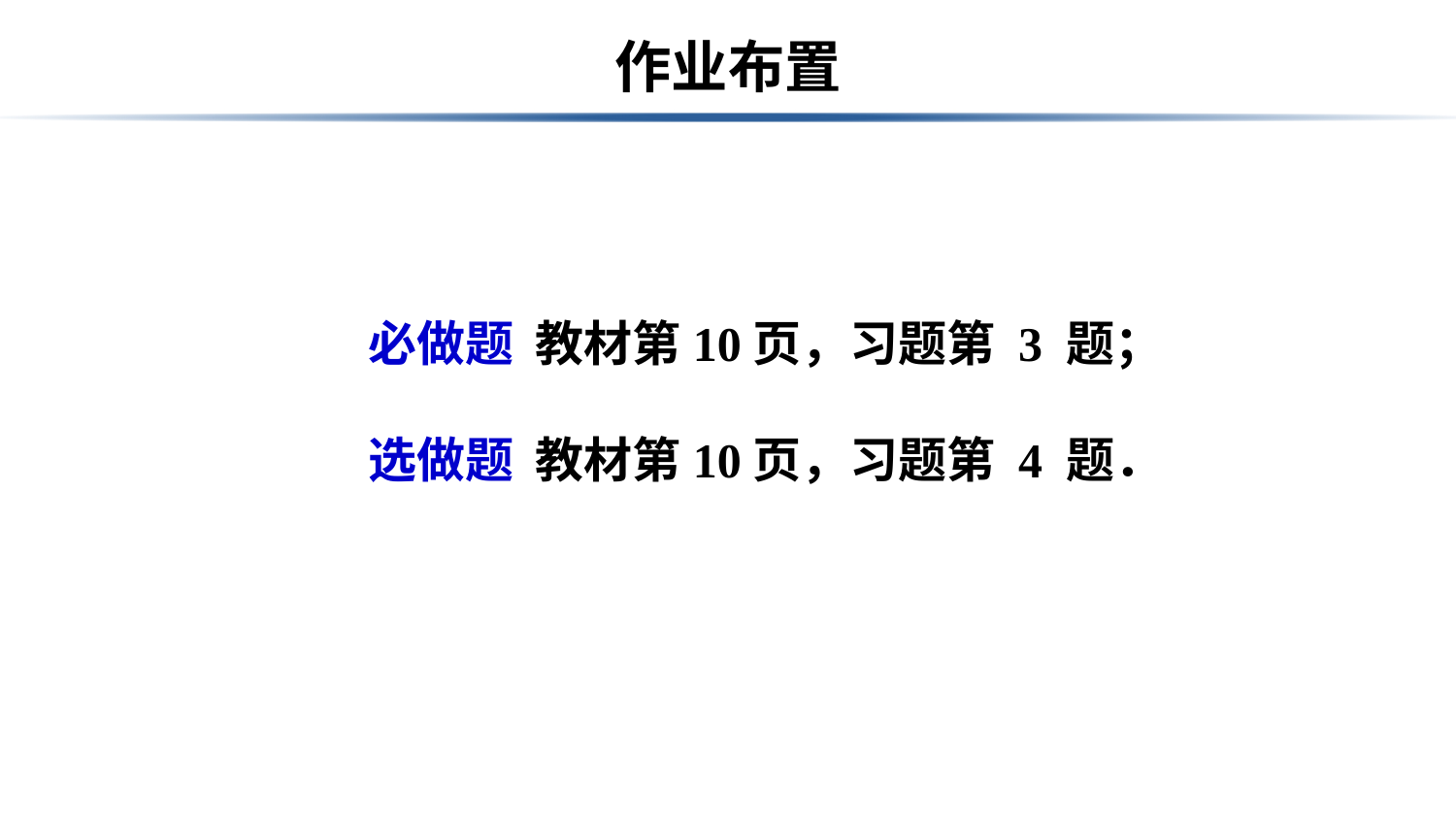

# 作业布置
必做题  教材第10页，习题第 3 题；
选做题  教材第10页，习题第 4 题．